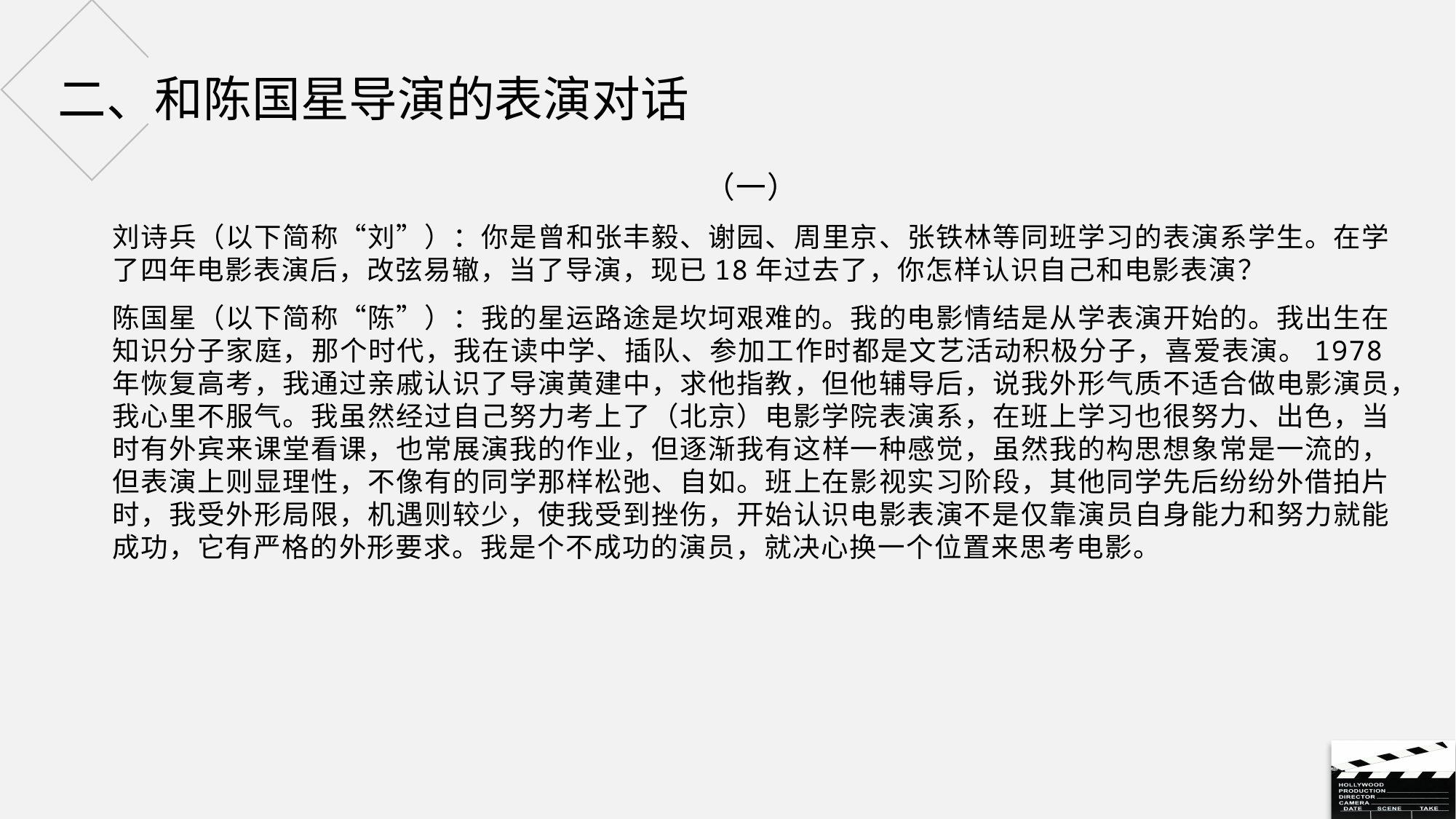

# 二、和陈国星导演的表演对话
（一）
刘诗兵（以下简称“刘”）：你是曾和张丰毅、谢园、周里京、张铁林等同班学习的表演系学生。在学了四年电影表演后，改弦易辙，当了导演，现已18年过去了，你怎样认识自己和电影表演？
陈国星（以下简称“陈”）：我的星运路途是坎坷艰难的。我的电影情结是从学表演开始的。我出生在知识分子家庭，那个时代，我在读中学、插队、参加工作时都是文艺活动积极分子，喜爱表演。1978年恢复高考，我通过亲戚认识了导演黄建中，求他指教，但他辅导后，说我外形气质不适合做电影演员，我心里不服气。我虽然经过自己努力考上了（北京）电影学院表演系，在班上学习也很努力、出色，当时有外宾来课堂看课，也常展演我的作业，但逐渐我有这样一种感觉，虽然我的构思想象常是一流的，但表演上则显理性，不像有的同学那样松弛、自如。班上在影视实习阶段，其他同学先后纷纷外借拍片时，我受外形局限，机遇则较少，使我受到挫伤，开始认识电影表演不是仅靠演员自身能力和努力就能成功，它有严格的外形要求。我是个不成功的演员，就决心换一个位置来思考电影。